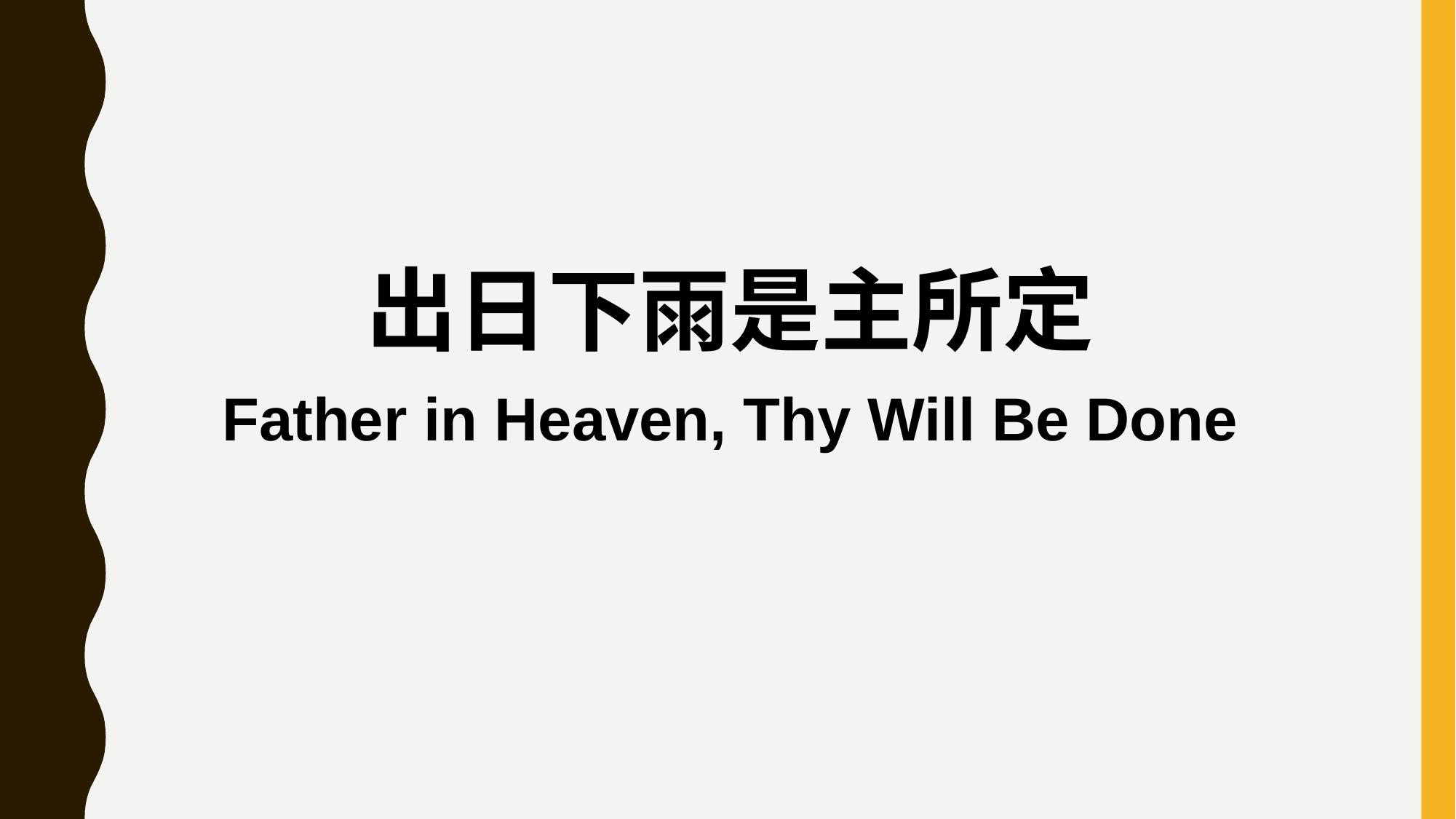

出日下雨是主所定
Father in Heaven, Thy Will Be Done